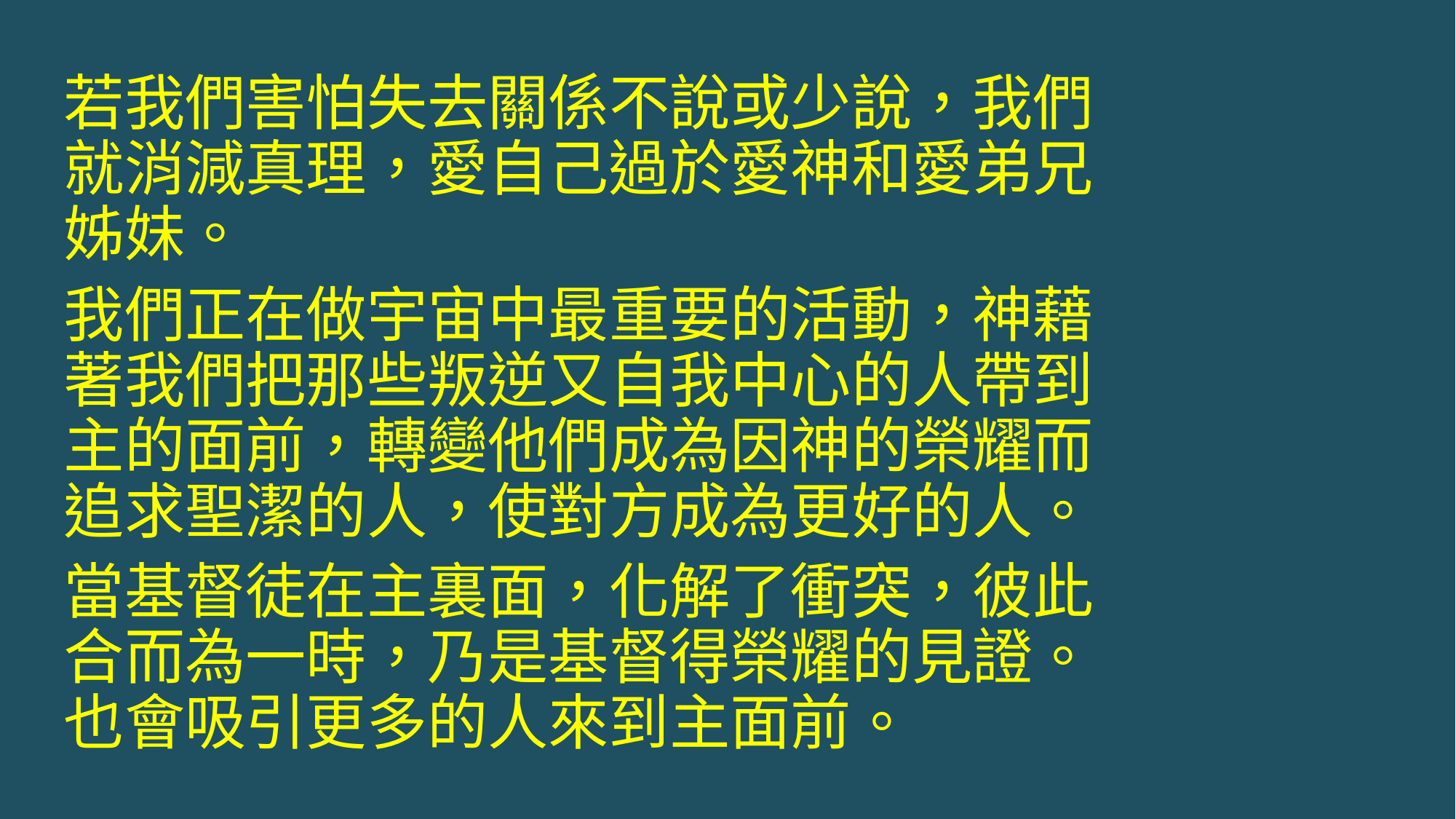

若我們害怕失去關係不說或少說，我們就消減真理，愛自己過於愛神和愛弟兄姊妹。
我們正在做宇宙中最重要的活動，神藉著我們把那些叛逆又自我中心的人帶到主的面前，轉變他們成為因神的榮耀而追求聖潔的人，使對方成為更好的人。
當基督徒在主裏面，化解了衝突，彼此合而為一時，乃是基督得榮耀的見證。也會吸引更多的人來到主面前。